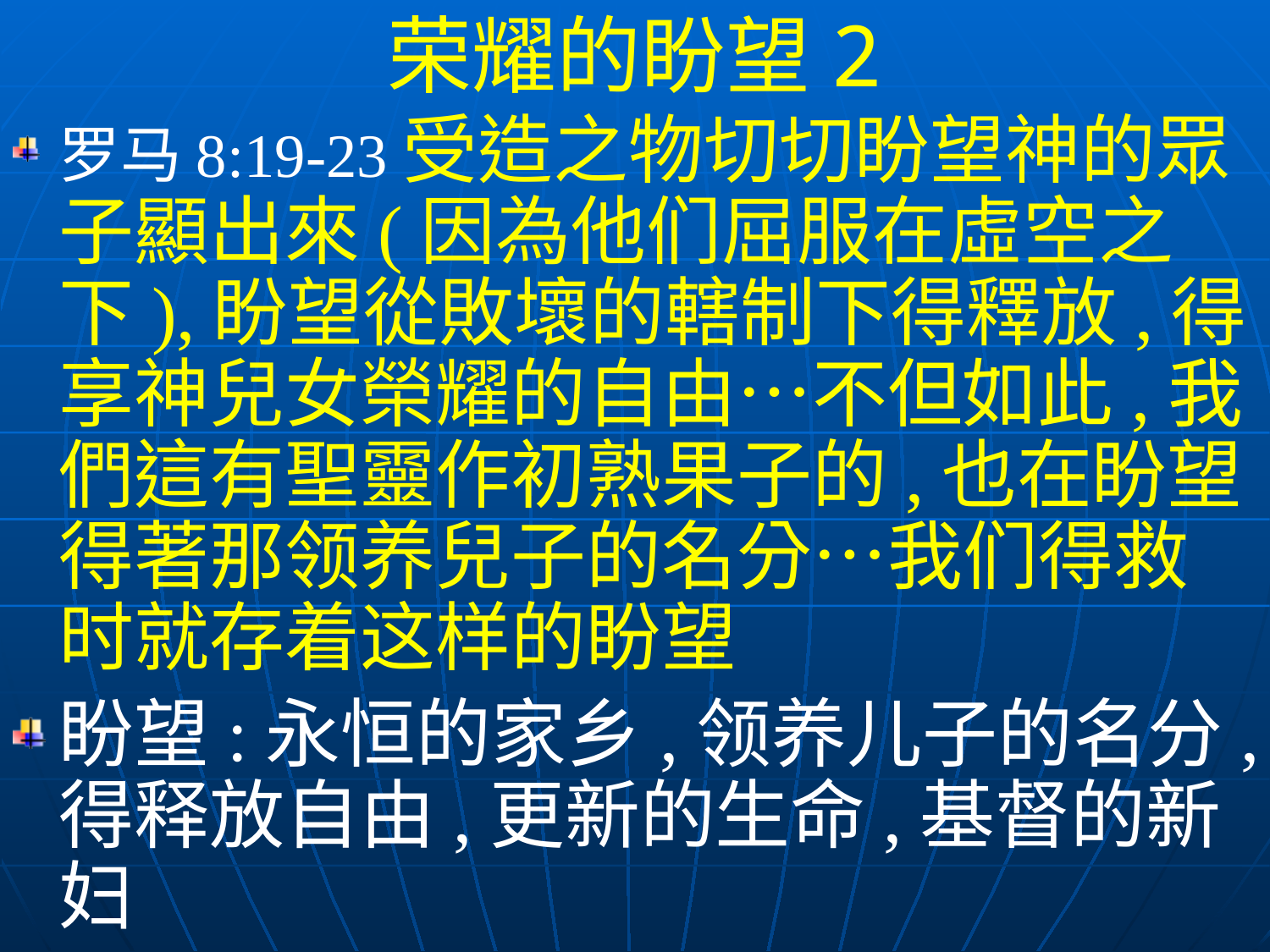

荣耀的盼望2
罗马8:19-23受造之物切切盼望神的眾子顯出來(因為他们屈服在虛空之下),盼望從敗壞的轄制下得釋放,得享神兒女榮耀的自由…不但如此,我們這有聖靈作初熟果子的,也在盼望得著那领养兒子的名分…我们得救时就存着这样的盼望
盼望:永恒的家乡,领养儿子的名分,得释放自由,更新的生命,基督的新妇